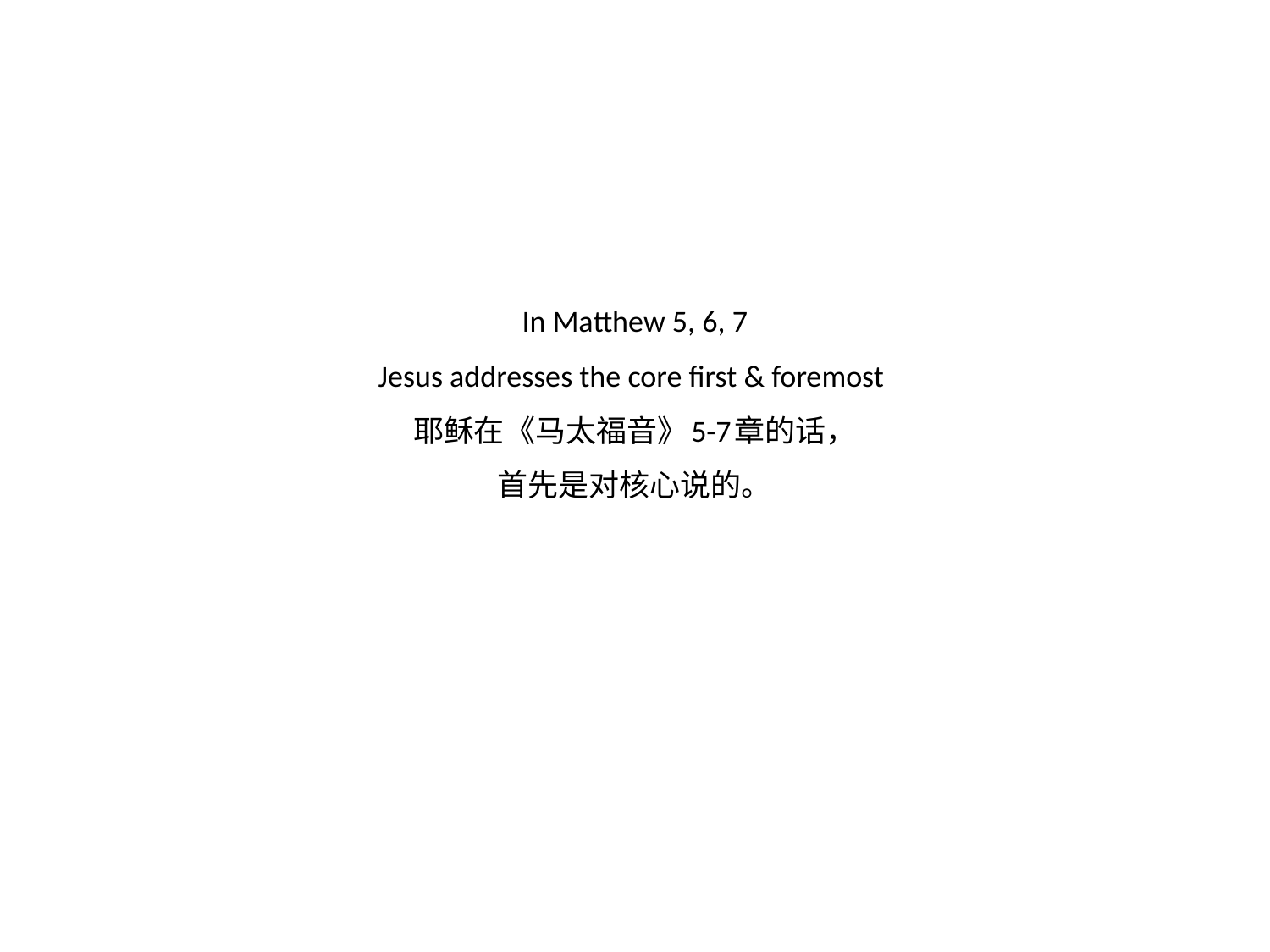

# In Matthew 5, 6, 7 Jesus addresses the core first & foremost 耶稣在《马太福音》5-7章的话， 首先是对核心说的。